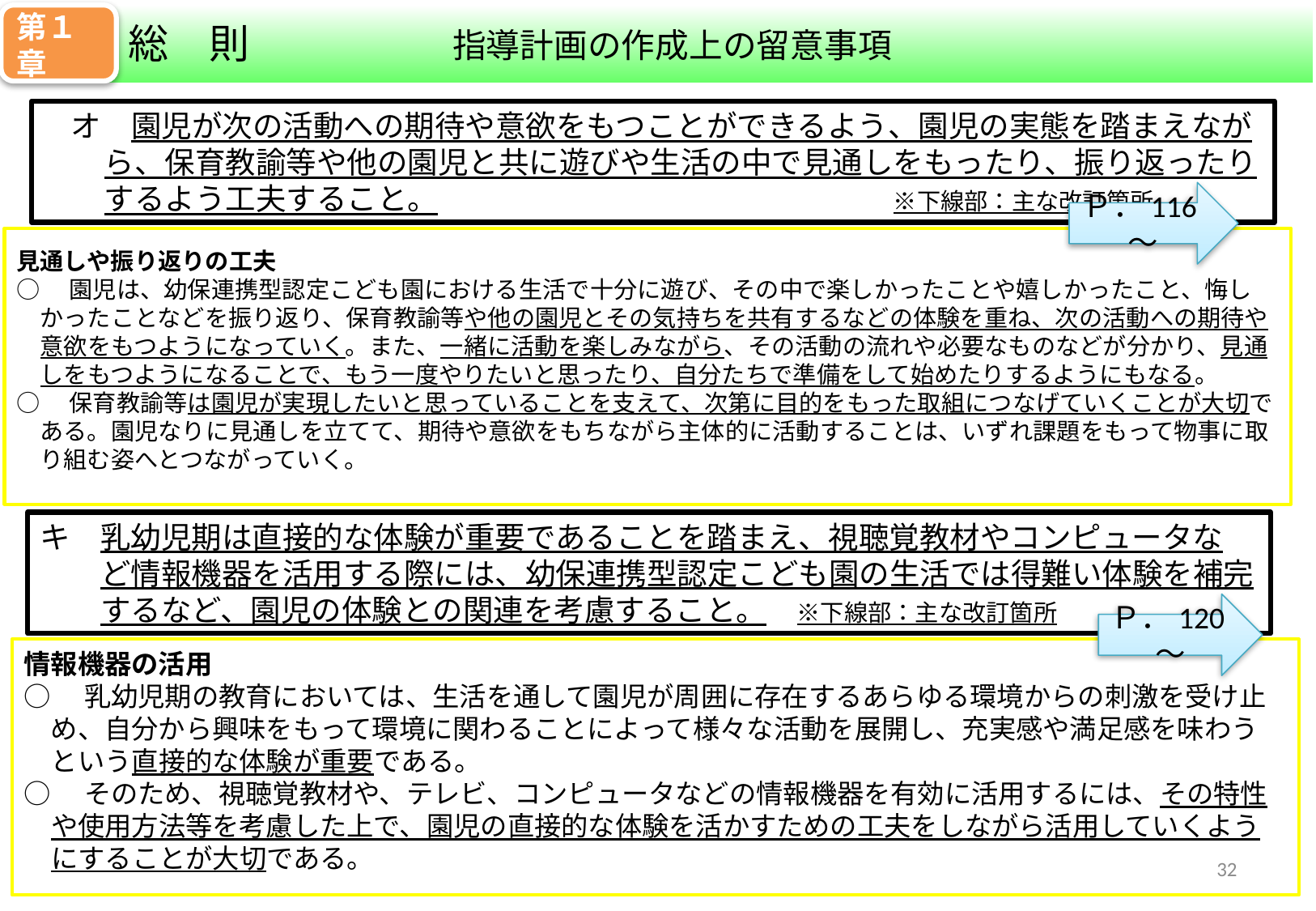

第１章
指導計画の作成上の留意事項
総　則
　オ　園児が次の活動への期待や意欲をもつことができるよう、園児の実態を踏まえなが
　　ら、保育教諭等や他の園児と共に遊びや生活の中で見通しをもったり、振り返ったり
　　するよう工夫すること。　　　　　　　　　　　　　　　※下線部：主な改訂箇所
Ｐ．116～
見通しや振り返りの工夫
○　園児は、幼保連携型認定こども園における生活で十分に遊び、その中で楽しかったことや嬉しかったこと、悔し
　かったことなどを振り返り、保育教諭等や他の園児とその気持ちを共有するなどの体験を重ね、次の活動への期待や
　意欲をもつようになっていく。また、一緒に活動を楽しみながら、その活動の流れや必要なものなどが分かり、見通
　しをもつようになることで、もう一度やりたいと思ったり、自分たちで準備をして始めたりするようにもなる。
○　保育教諭等は園児が実現したいと思っていることを支えて、次第に目的をもった取組につなげていくことが大切で
　ある。園児なりに見通しを立てて、期待や意欲をもちながら主体的に活動することは、いずれ課題をもって物事に取
　り組む姿へとつながっていく。

キ　乳幼児期は直接的な体験が重要であることを踏まえ、視聴覚教材やコンピュータな
　　ど情報機器を活用する際には、幼保連携型認定こども園の生活では得難い体験を補完
　　するなど、園児の体験との関連を考慮すること。　※下線部：主な改訂箇所
Ｐ．120～
情報機器の活用
○　乳幼児期の教育においては、生活を通して園児が周囲に存在するあらゆる環境からの刺激を受け止
　め、自分から興味をもって環境に関わることによって様々な活動を展開し、充実感や満足感を味わう
　という直接的な体験が重要である。
○　そのため、視聴覚教材や、テレビ、コンピュータなどの情報機器を有効に活用するには、その特性
　や使用方法等を考慮した上で、園児の直接的な体験を活かすための工夫をしながら活用していくよう
　にすることが大切である。

32